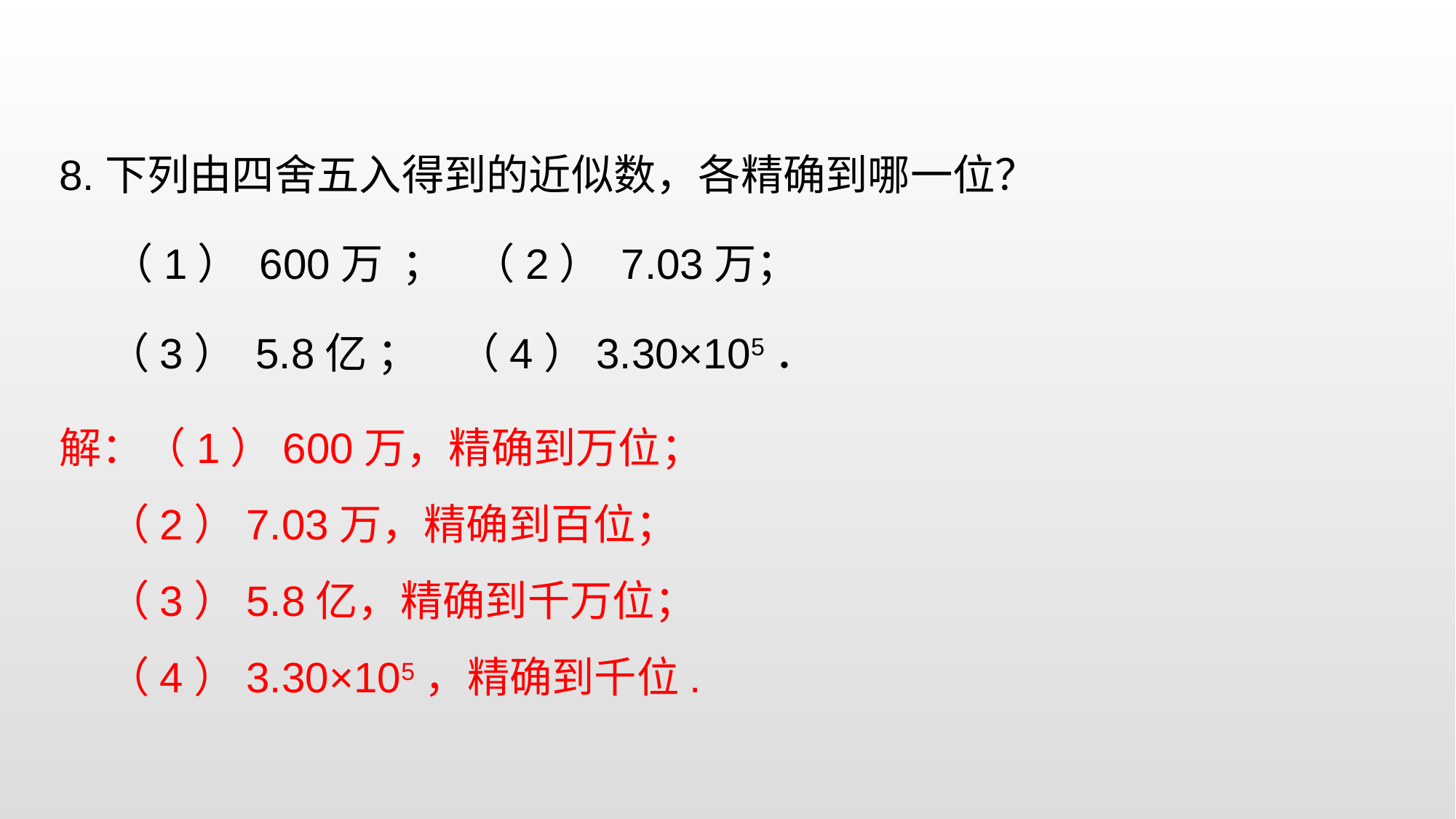

8.下列由四舍五入得到的近似数，各精确到哪一位？
　 （1） 600万  ；   （2） 7.03万；
    （3） 5.8亿 ；    （4）3.30×105．
解：（1）600万，精确到万位；
    （2）7.03万，精确到百位；
    （3）5.8亿，精确到千万位；
    （4）3.30×105，精确到千位.